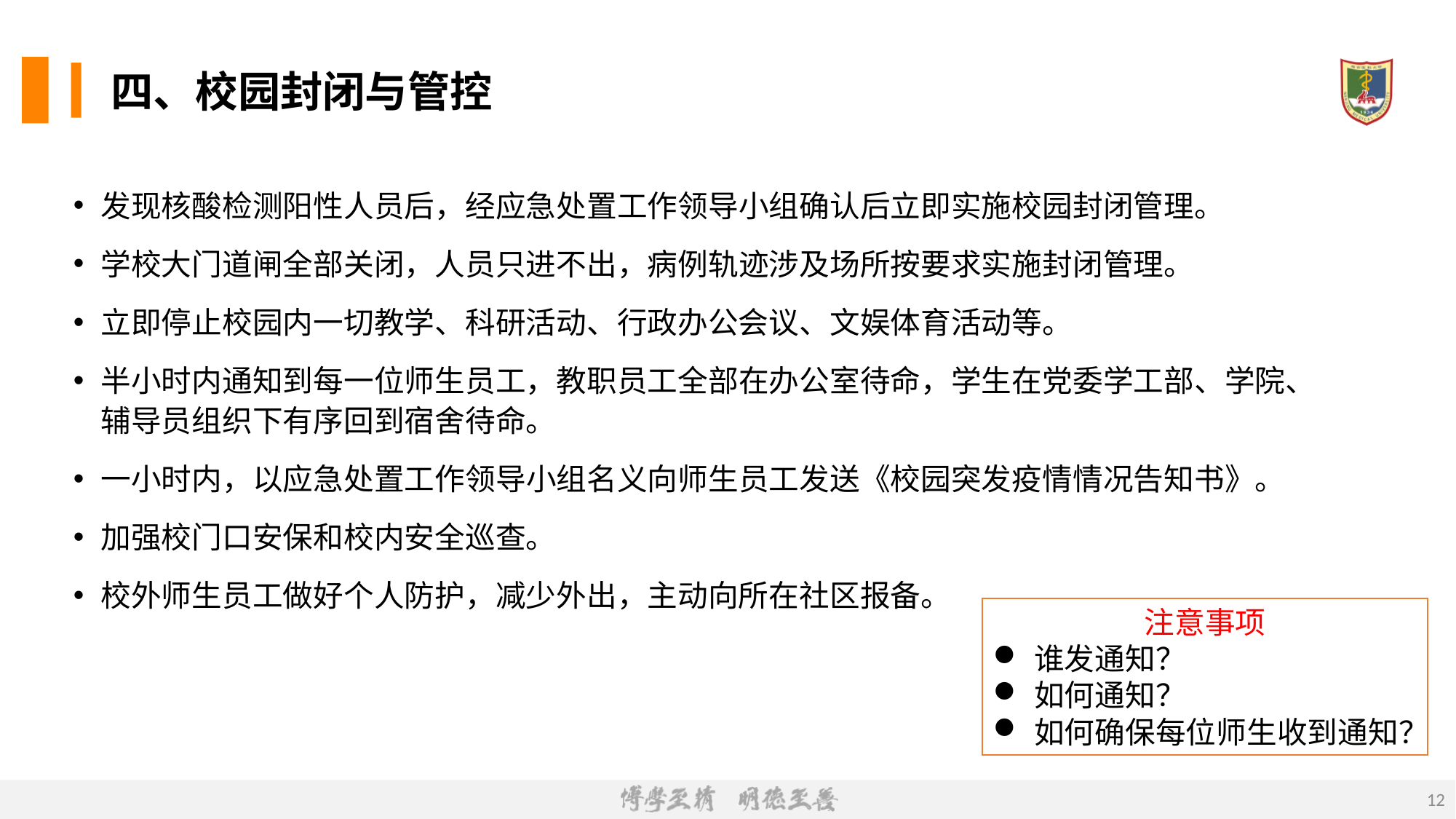

# 四、校园封闭与管控
发现核酸检测阳性人员后，经应急处置工作领导小组确认后立即实施校园封闭管理。
学校大门道闸全部关闭，人员只进不出，病例轨迹涉及场所按要求实施封闭管理。
立即停止校园内一切教学、科研活动、行政办公会议、文娱体育活动等。
半小时内通知到每一位师生员工，教职员工全部在办公室待命，学生在党委学工部、学院、辅导员组织下有序回到宿舍待命。
一小时内，以应急处置工作领导小组名义向师生员工发送《校园突发疫情情况告知书》。
加强校门口安保和校内安全巡查。
校外师生员工做好个人防护，减少外出，主动向所在社区报备。

注意事项
谁发通知？
如何通知？
如何确保每位师生收到通知？
12